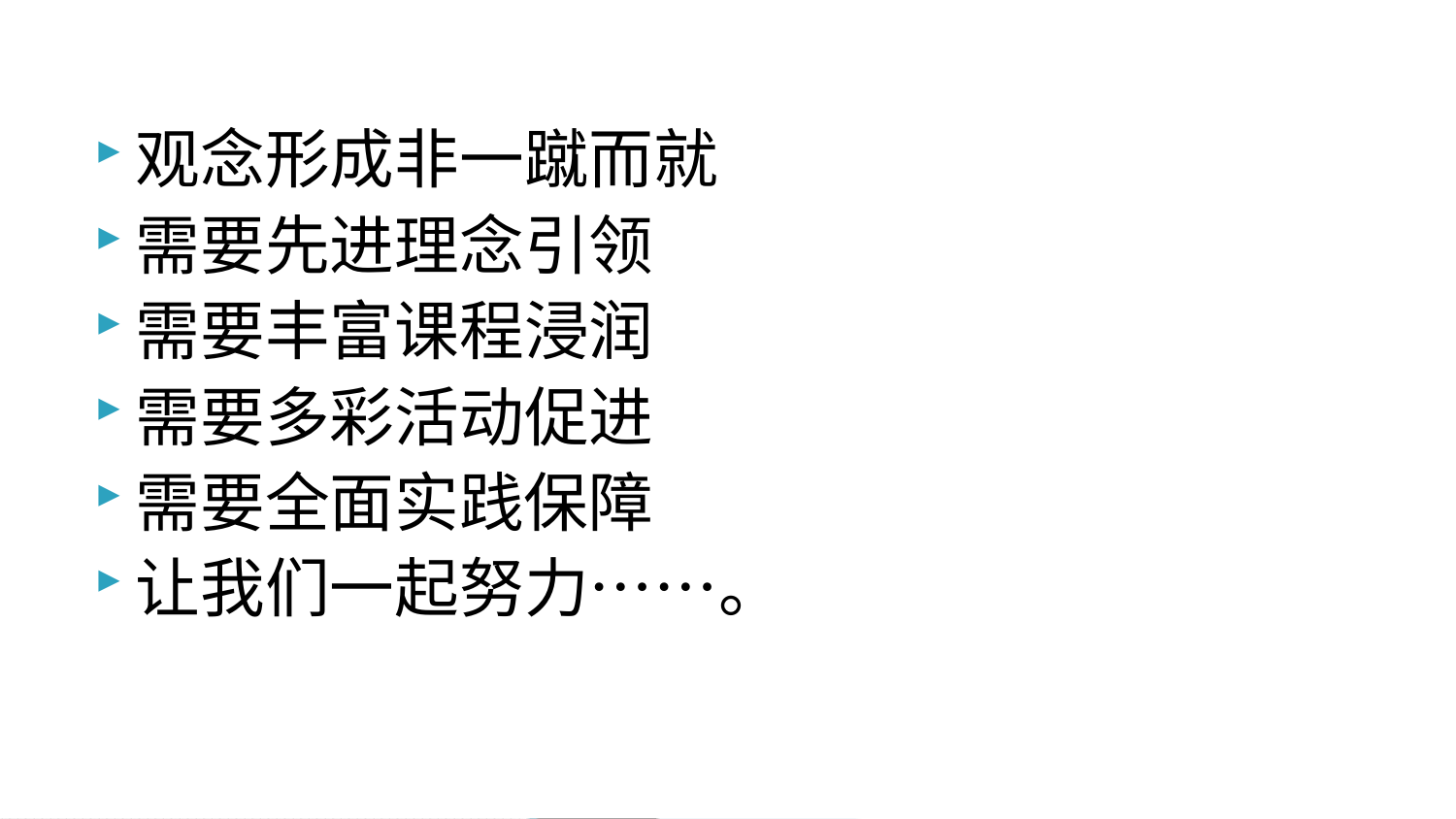

观念形成非一蹴而就
需要先进理念引领
需要丰富课程浸润
需要多彩活动促进
需要全面实践保障
让我们一起努力……。